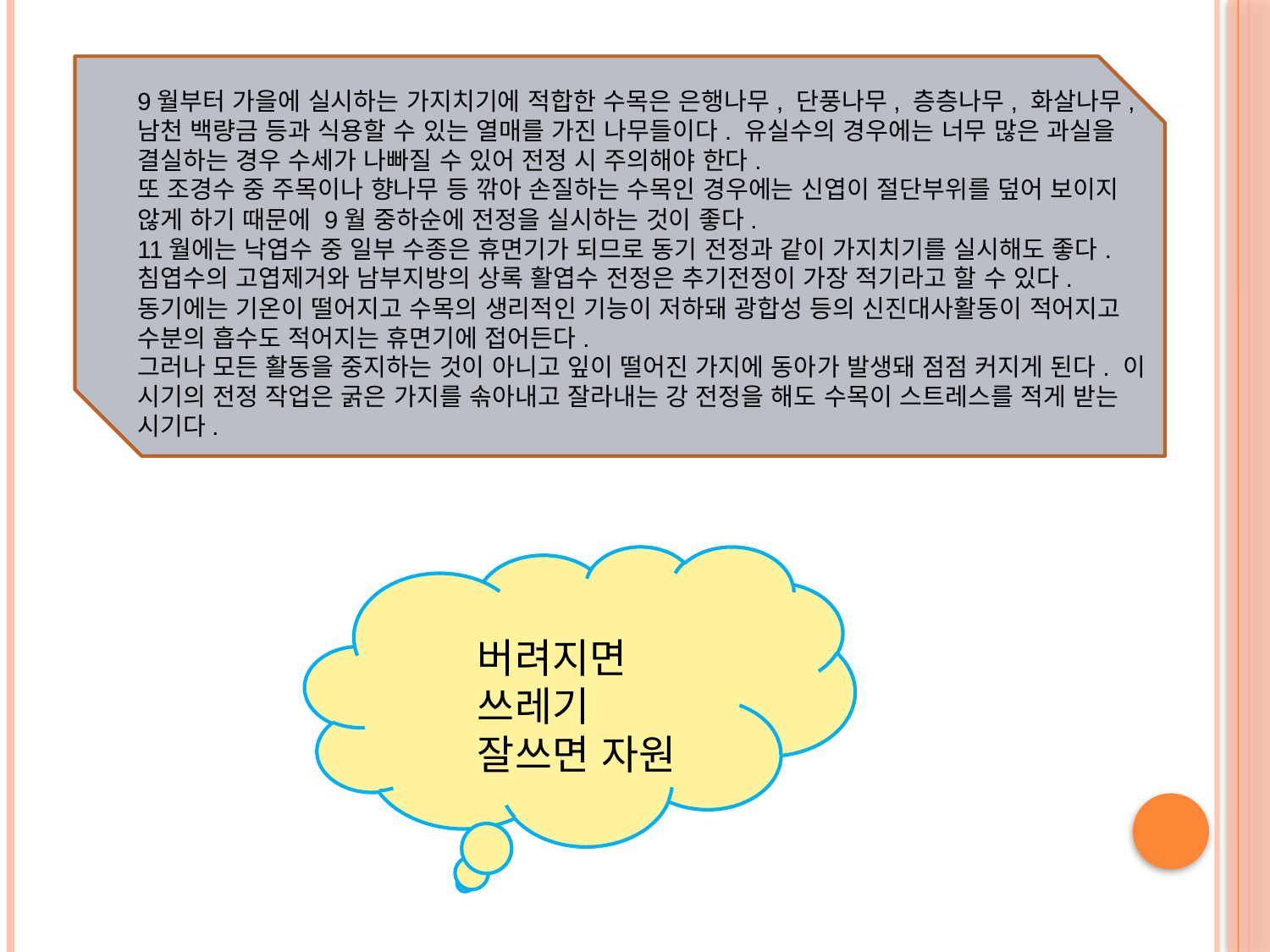

# 9월부터 가을에 실시하는 가지치기에 적합한 수목은 은행나무, 단풍나무, 층층나무, 화살나무, 남천 백량금 등과 식용할 수 있는 열매를 가진 나무들이다. 유실수의 경우에는 너무 많은 과실을 결실하는 경우 수세가 나빠질 수 있어 전정 시 주의해야 한다. 또 조경수 중 주목이나 향나무 등 깎아 손질하는 수목인 경우에는 신엽이 절단부위를 덮어 보이지 않게 하기 때문에 9월 중하순에 전정을 실시하는 것이 좋다. 11월에는 낙엽수 중 일부 수종은 휴면기가 되므로 동기 전정과 같이 가지치기를 실시해도 좋다. 침엽수의 고엽제거와 남부지방의 상록 활엽수 전정은 추기전정이 가장 적기라고 할 수 있다. 동기에는 기온이 떨어지고 수목의 생리적인 기능이 저하돼 광합성 등의 신진대사활동이 적어지고 수분의 흡수도 적어지는 휴면기에 접어든다. 그러나 모든 활동을 중지하는 것이 아니고 잎이 떨어진 가지에 동아가 발생돼 점점 커지게 된다. 이 시기의 전정 작업은 굵은 가지를 솎아내고 잘라내는 강 전정을 해도 수목이 스트레스를 적게 받는 시기다.

버려지면 쓰레기
잘쓰면 자원